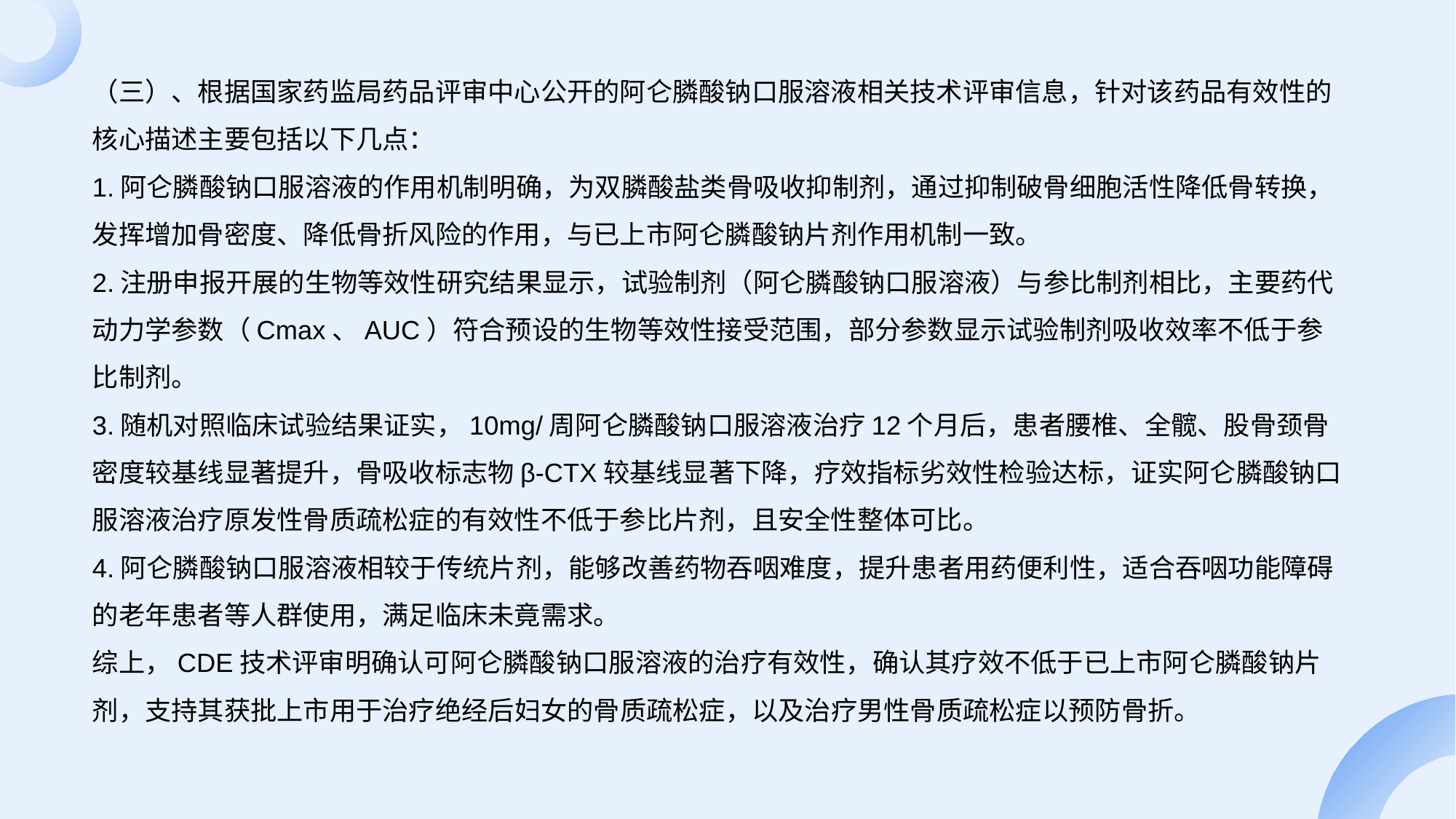

（三）、根据国家药监局药品评审中心公开的阿仑膦酸钠口服溶液相关技术评审信息，针对该药品有效性的核心描述主要包括以下几点：
1.阿仑膦酸钠口服溶液的作用机制明确，为双膦酸盐类骨吸收抑制剂，通过抑制破骨细胞活性降低骨转换，发挥增加骨密度、降低骨折风险的作用，与已上市阿仑膦酸钠片剂作用机制一致。
2.注册申报开展的生物等效性研究结果显示，试验制剂（阿仑膦酸钠口服溶液）与参比制剂相比，主要药代动力学参数（Cmax、AUC）符合预设的生物等效性接受范围，部分参数显示试验制剂吸收效率不低于参比制剂。
3.随机对照临床试验结果证实，10mg/周阿仑膦酸钠口服溶液治疗12个月后，患者腰椎、全髋、股骨颈骨密度较基线显著提升，骨吸收标志物β-CTX较基线显著下降，疗效指标劣效性检验达标，证实阿仑膦酸钠口服溶液治疗原发性骨质疏松症的有效性不低于参比片剂，且安全性整体可比。
4.阿仑膦酸钠口服溶液相较于传统片剂，能够改善药物吞咽难度，提升患者用药便利性，适合吞咽功能障碍的老年患者等人群使用，满足临床未竟需求。
综上，CDE技术评审明确认可阿仑膦酸钠口服溶液的治疗有效性，确认其疗效不低于已上市阿仑膦酸钠片剂，支持其获批上市用于治疗绝经后妇女的骨质疏松症，以及治疗男性骨质疏松症以预防骨折。